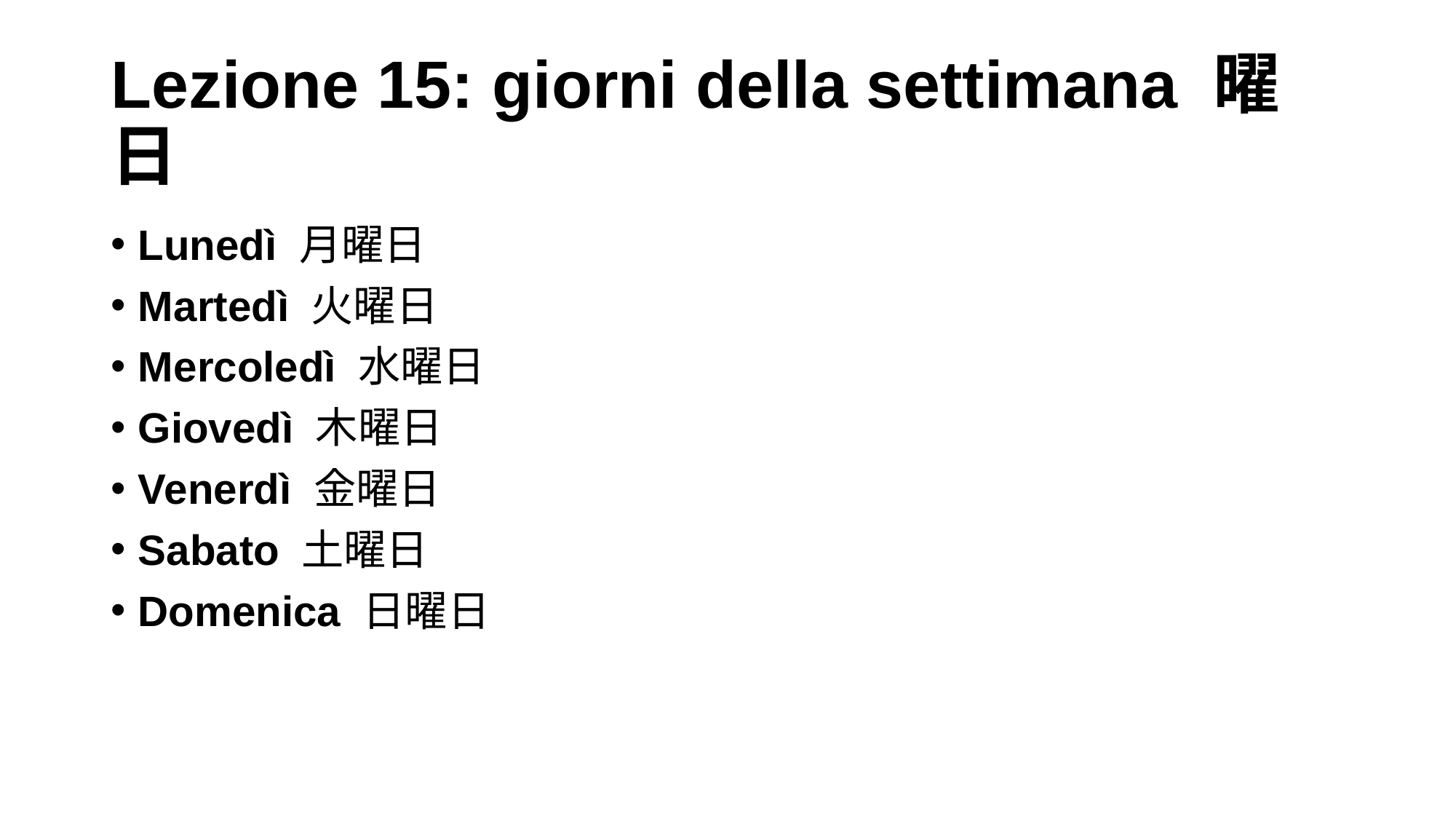

# Lezione 15: giorni della settimana 曜日
Lunedì 月曜日
Martedì 火曜日
Mercoledì 水曜日
Giovedì 木曜日
Venerdì 金曜日
Sabato 土曜日
Domenica 日曜日